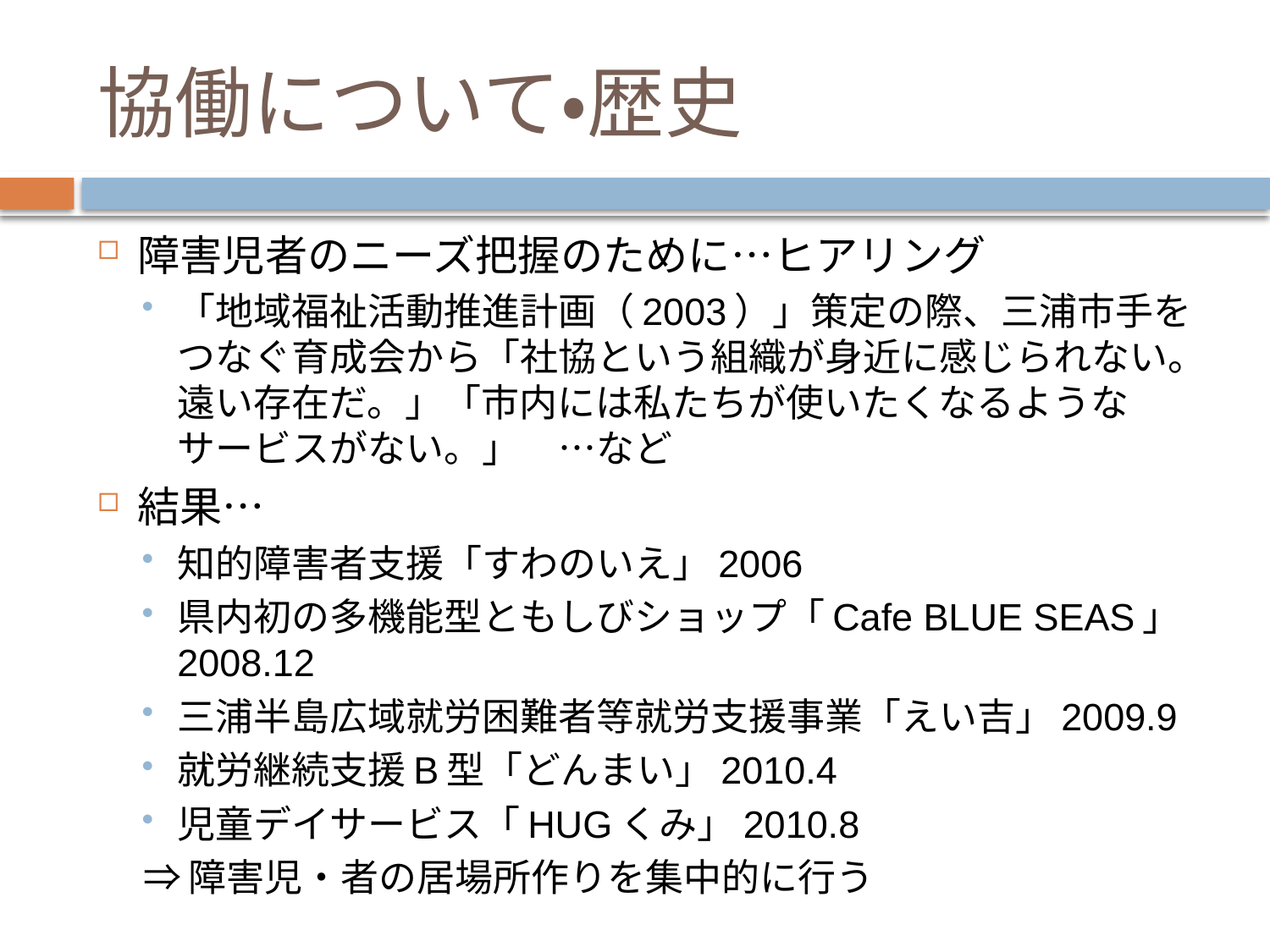

# 協働について・歴史
障害児者のニーズ把握のために…ヒアリング
「地域福祉活動推進計画（2003）」策定の際、三浦市手をつなぐ育成会から「社協という組織が身近に感じられない。遠い存在だ。」「市内には私たちが使いたくなるようなサービスがない。」　…など
結果…
知的障害者支援「すわのいえ」2006
県内初の多機能型ともしびショップ「Cafe BLUE SEAS」2008.12
三浦半島広域就労困難者等就労支援事業「えい吉」2009.9
就労継続支援B型「どんまい」2010.4
児童デイサービス「HUGくみ」2010.8
	⇒障害児・者の居場所作りを集中的に行う